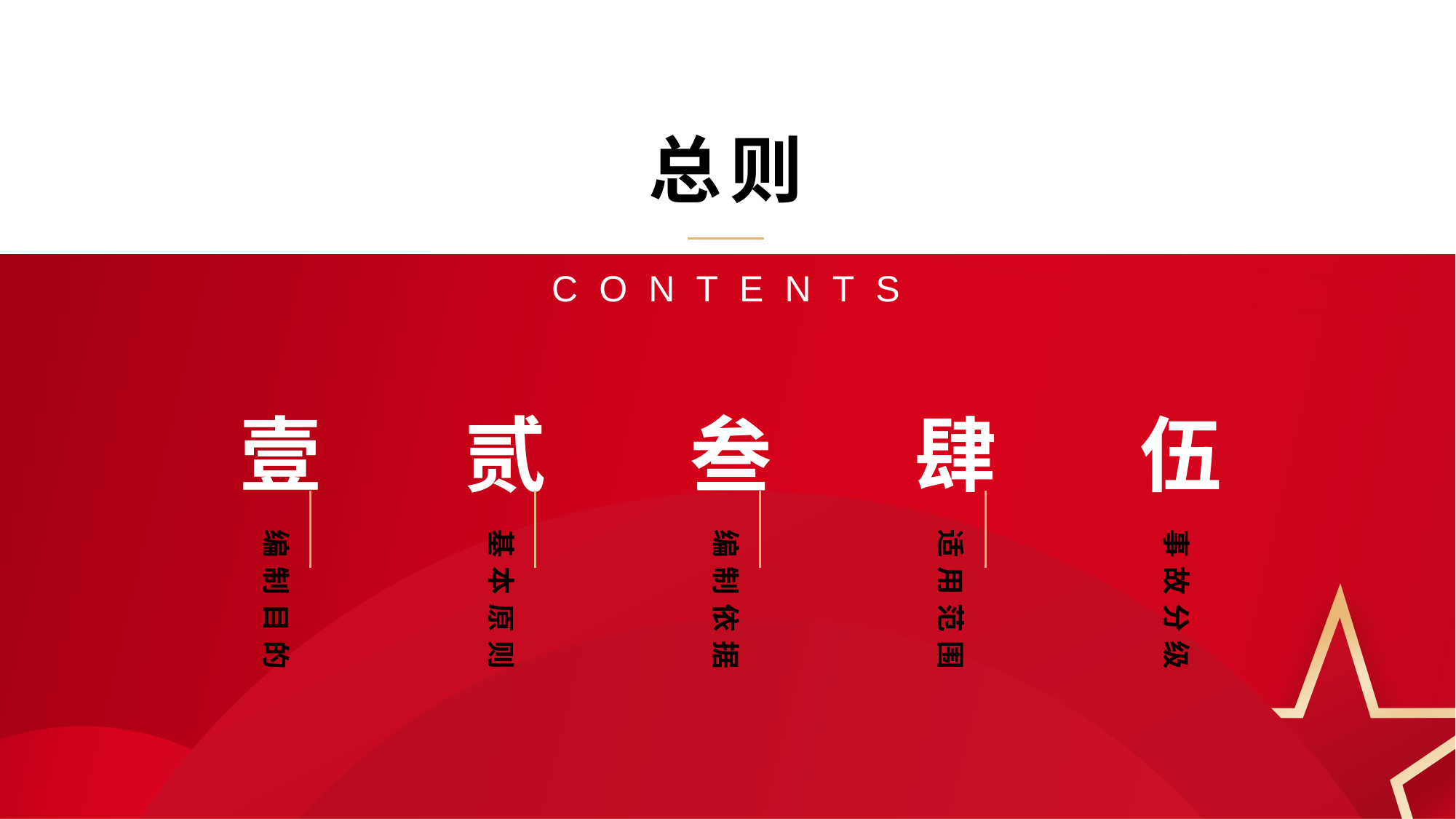

总则
CONTENTS
壹
贰
叁
肆
伍
编制目的
基本原则
编制依据
适用范围
事故分级